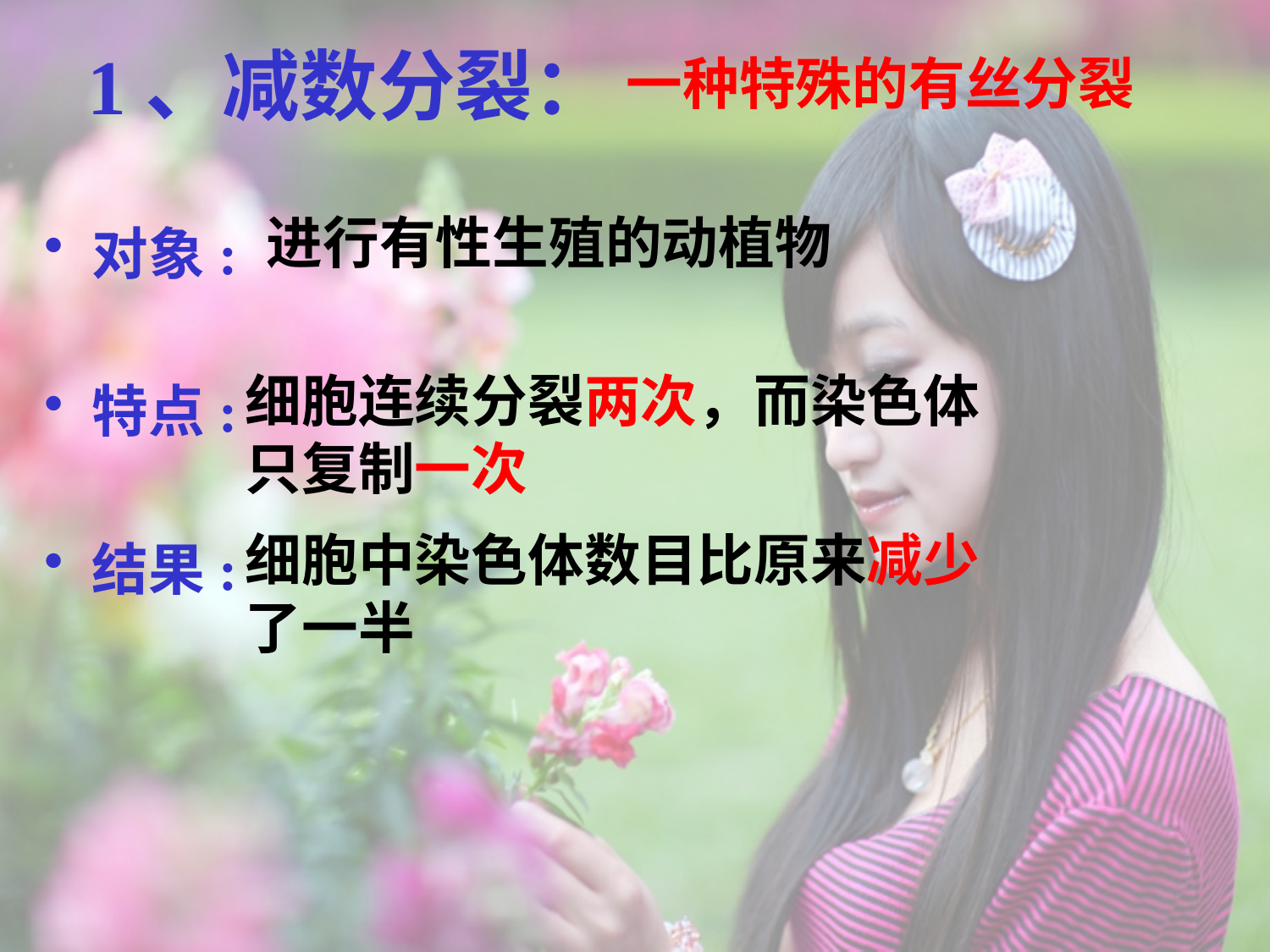

# 1、减数分裂：
一种特殊的有丝分裂
进行有性生殖的动植物
对象:

特点:

结果:
细胞连续分裂两次，而染色体只复制一次
细胞中染色体数目比原来减少了一半